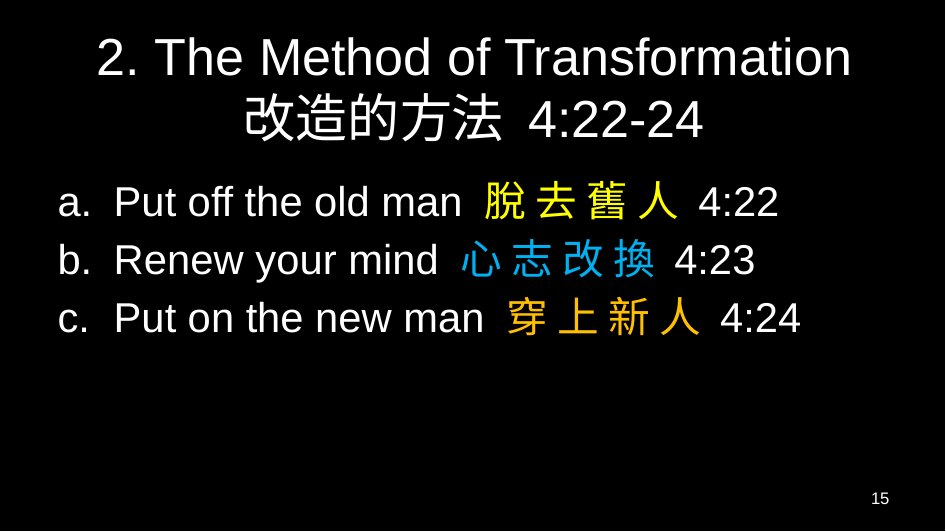

# 2. The Method of Transformation 改造的方法 4:22-24
Put off the old man 脫 去 舊 人 4:22
Renew your mind 心 志 改 換 4:23
Put on the new man 穿 上 新 人 4:24
15